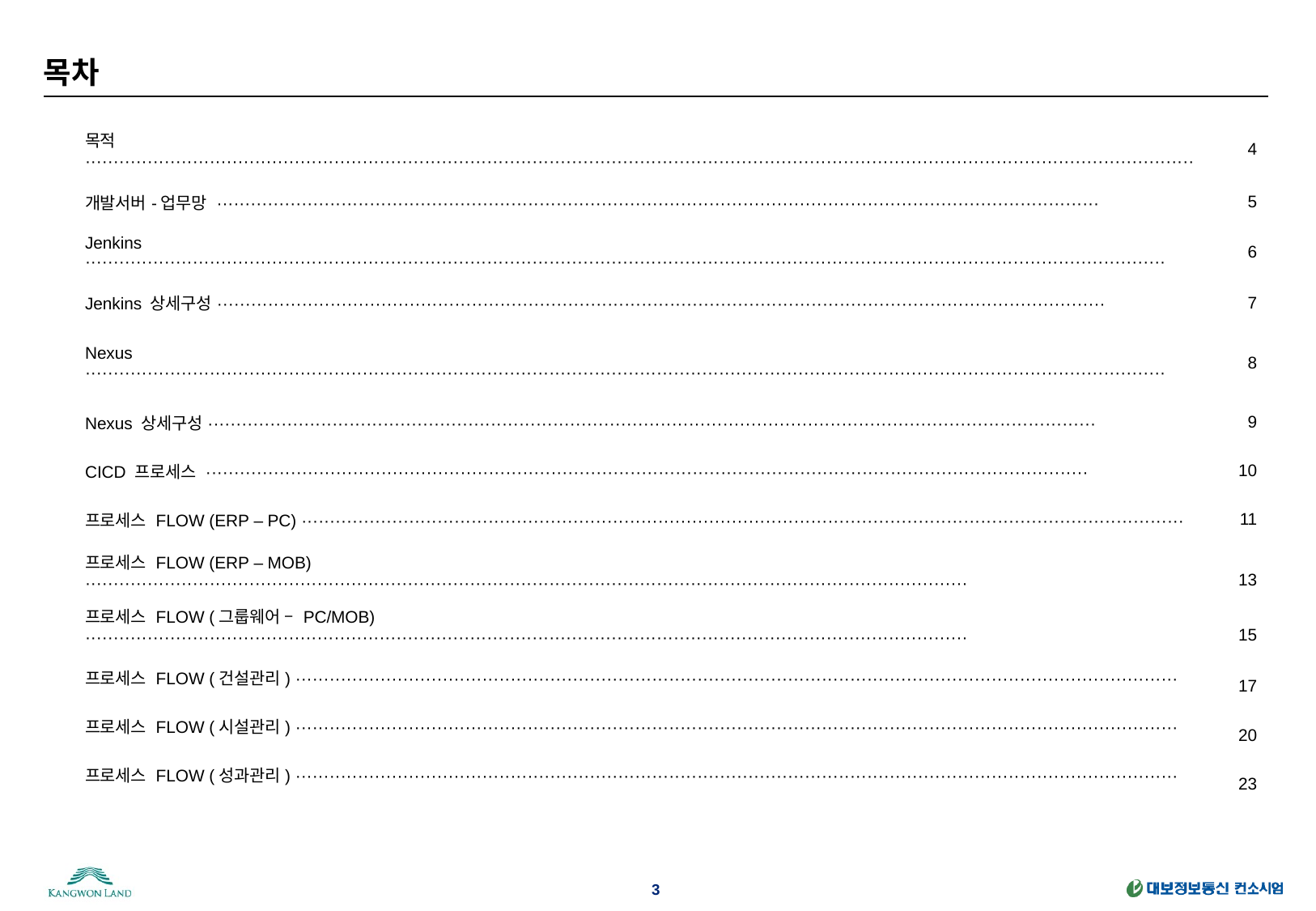

# 목차
|  |  |
| --- | --- |
| 목적 ···································································································································································································· | 4 |
| 개발서버-업무망 ···························································································································································· | 5 |
| Jenkins ······························································································································································································· | 6 |
| Jenkins 상세구성····························································································································································· | 7 |
| Nexus ······························································································································································································· | 8 |
| Nexus 상세구성····························································································································································· | 9 |
| CICD 프로세스 ···························································································································································· | 10 |
| 프로세스 FLOW (ERP – PC) ···························································································································································· | 11 |
| 프로세스 FLOW (ERP – MOB) ···························································································································································· | 13 |
| 프로세스 FLOW (그룹웨어 – PC/MOB) ···························································································································································· | 15 |
| 프로세스 FLOW (건설관리) ···························································································································································· | 17 |
| 프로세스 FLOW (시설관리) ···························································································································································· | 20 |
| 프로세스 FLOW (성과관리) ···························································································································································· | 23 |
3